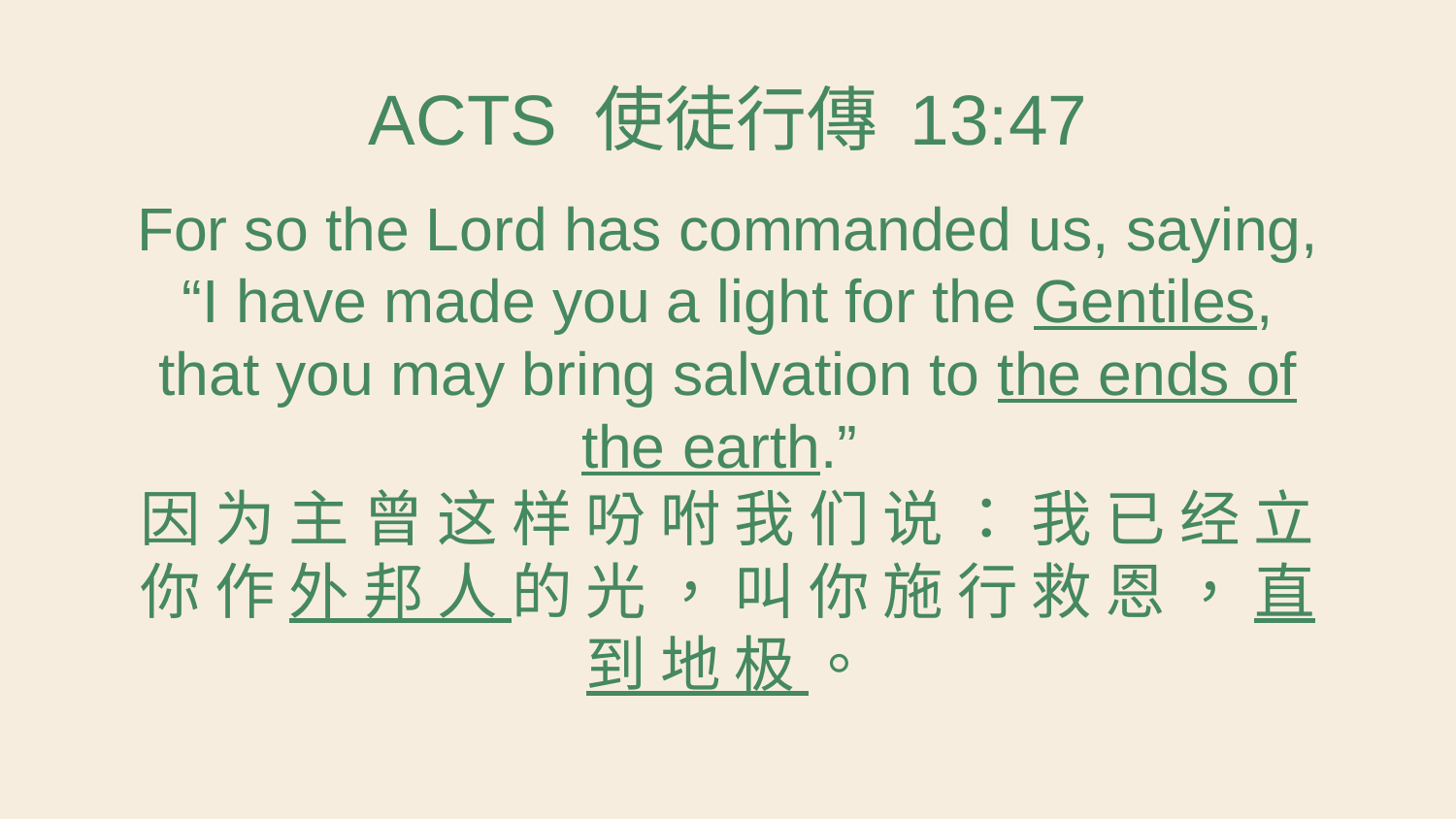

# ACTS 使徒行傳 13:47
For so the Lord has commanded us, saying, “I have made you a light for the Gentiles, that you may bring salvation to the ends of the earth.”
因 为 主 曾 这 样 吩 咐 我 们 说 ： 我 已 经 立 你 作 外 邦 人 的 光 ， 叫 你 施 行 救 恩 ， 直 到 地 极 。